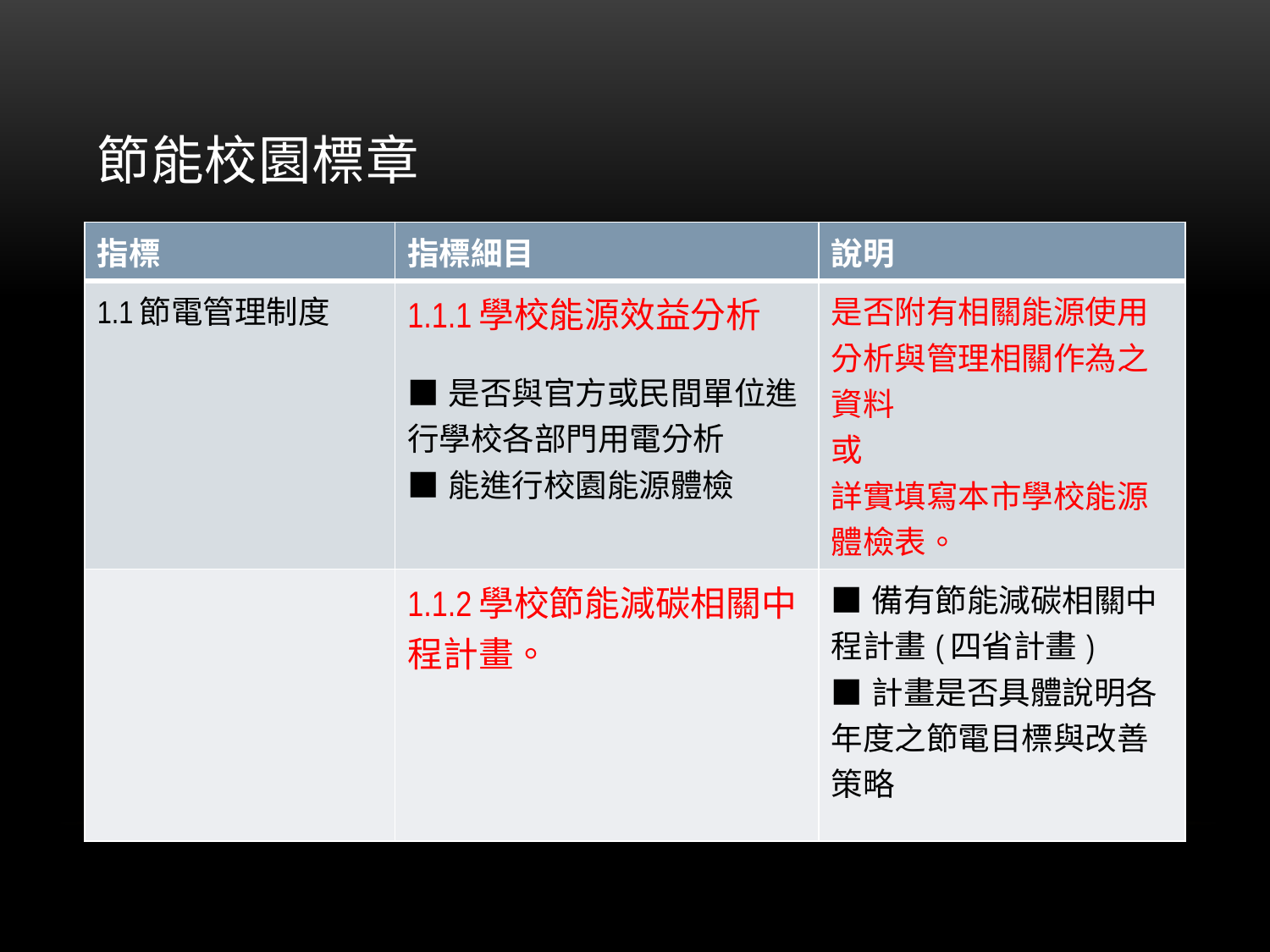

# 節能校園標章
| 指標 | 指標細目 | 說明 |
| --- | --- | --- |
| 1.1節電管理制度 | 1.1.1學校能源效益分析 ■是否與官方或民間單位進行學校各部門用電分析 ■能進行校園能源體檢 | 是否附有相關能源使用分析與管理相關作為之資料 或 詳實填寫本市學校能源體檢表。 |
|  | 1.1.2學校節能減碳相關中程計畫。 | ■備有節能減碳相關中程計畫(四省計畫) ■計畫是否具體說明各年度之節電目標與改善策略 |